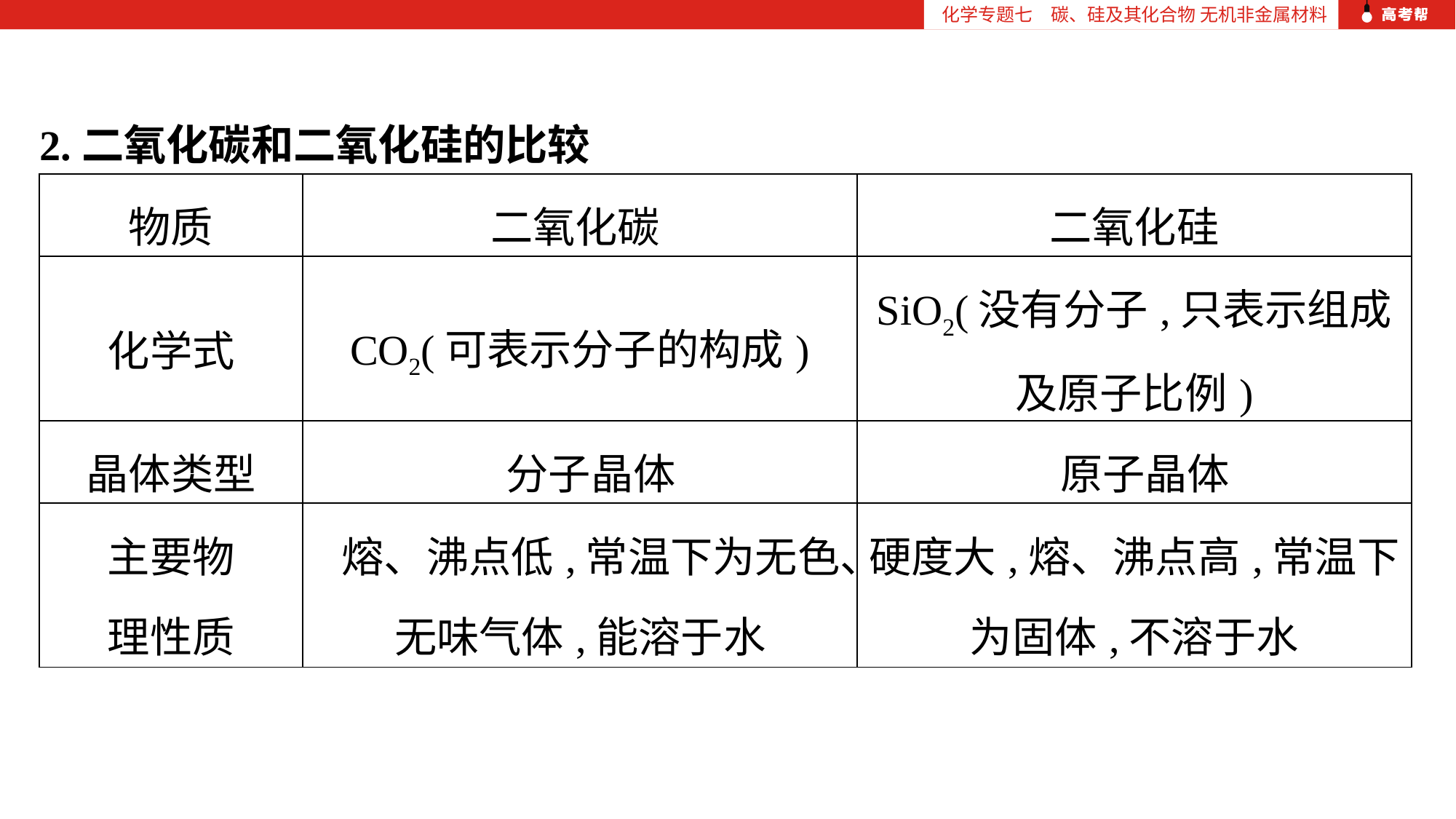

化学专题七　碳、硅及其化合物 无机非金属材料

2.二氧化碳和二氧化硅的比较
| 物质 | 二氧化碳 | 二氧化硅 |
| --- | --- | --- |
| 化学式 | CO2(可表示分子的构成) | SiO2(没有分子,只表示组成及原子比例) |
| 晶体类型 | 分子晶体 | 原子晶体 |
| 主要物 理性质 | 熔、沸点低,常温下为无色、无味气体,能溶于水 | 硬度大,熔、沸点高,常温下为固体,不溶于水 |